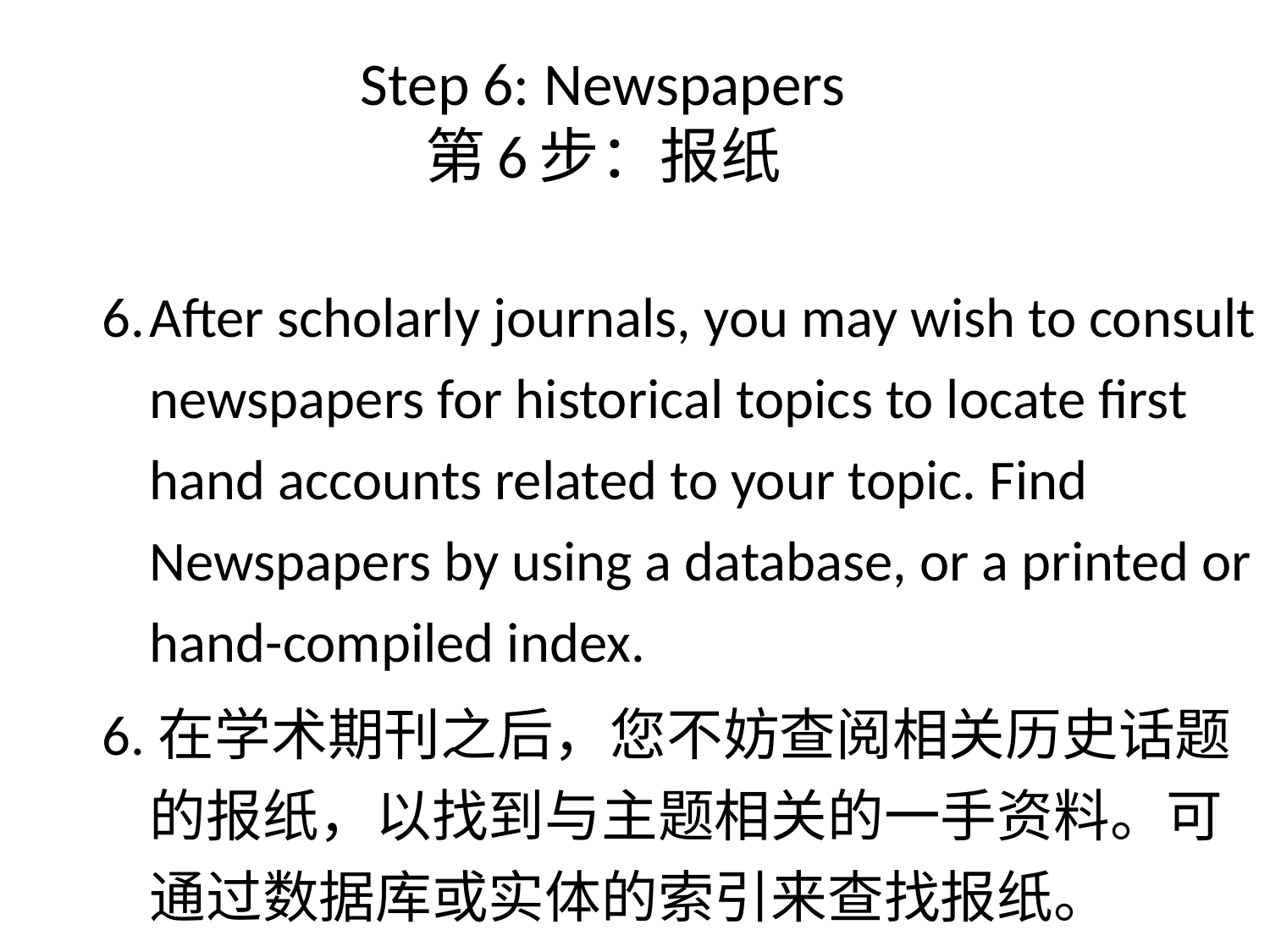

# Step 6: Newspapers 第6步：报纸
6.	After scholarly journals, you may wish to consult newspapers for historical topics to locate first hand accounts related to your topic. Find Newspapers by using a database, or a printed or hand-compiled index.
6.在学术期刊之后，您不妨查阅相关历史话题的报纸，以找到与主题相关的一手资料。可通过数据库或实体的索引来查找报纸。